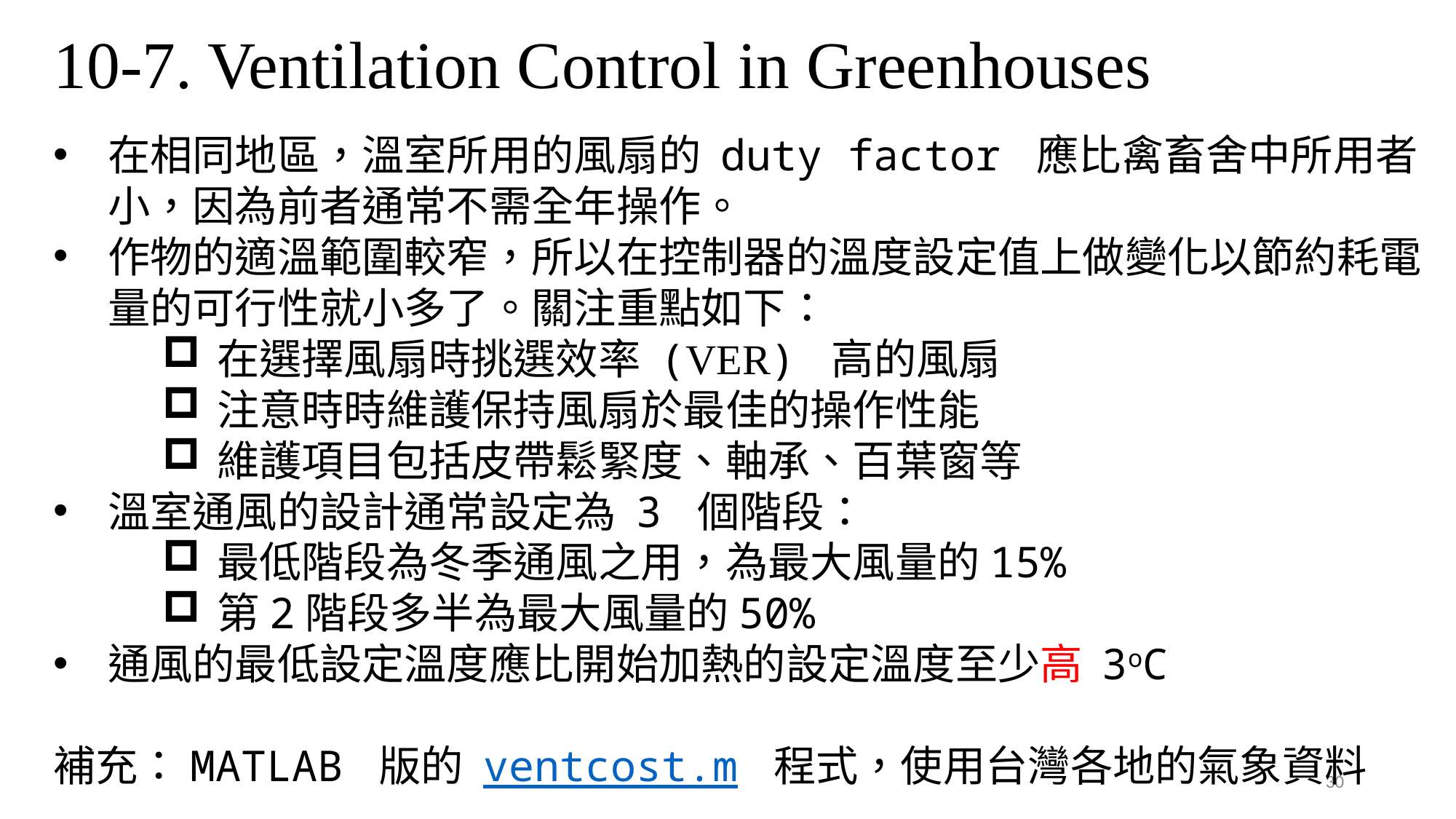

# 10-7. Ventilation Control in Greenhouses
在相同地區，溫室所用的風扇的 duty factor 應比禽畜舍中所用者小，因為前者通常不需全年操作。
作物的適溫範圍較窄，所以在控制器的溫度設定值上做變化以節約耗電量的可行性就小多了。關注重點如下：
在選擇風扇時挑選效率 (VER) 高的風扇
注意時時維護保持風扇於最佳的操作性能
維護項目包括皮帶鬆緊度、軸承、百葉窗等
溫室通風的設計通常設定為 3 個階段：
最低階段為冬季通風之用，為最大風量的15%
第2階段多半為最大風量的50%
通風的最低設定溫度應比開始加熱的設定溫度至少高 3oC

補充：MATLAB 版的 ventcost.m 程式，使用台灣各地的氣象資料
30